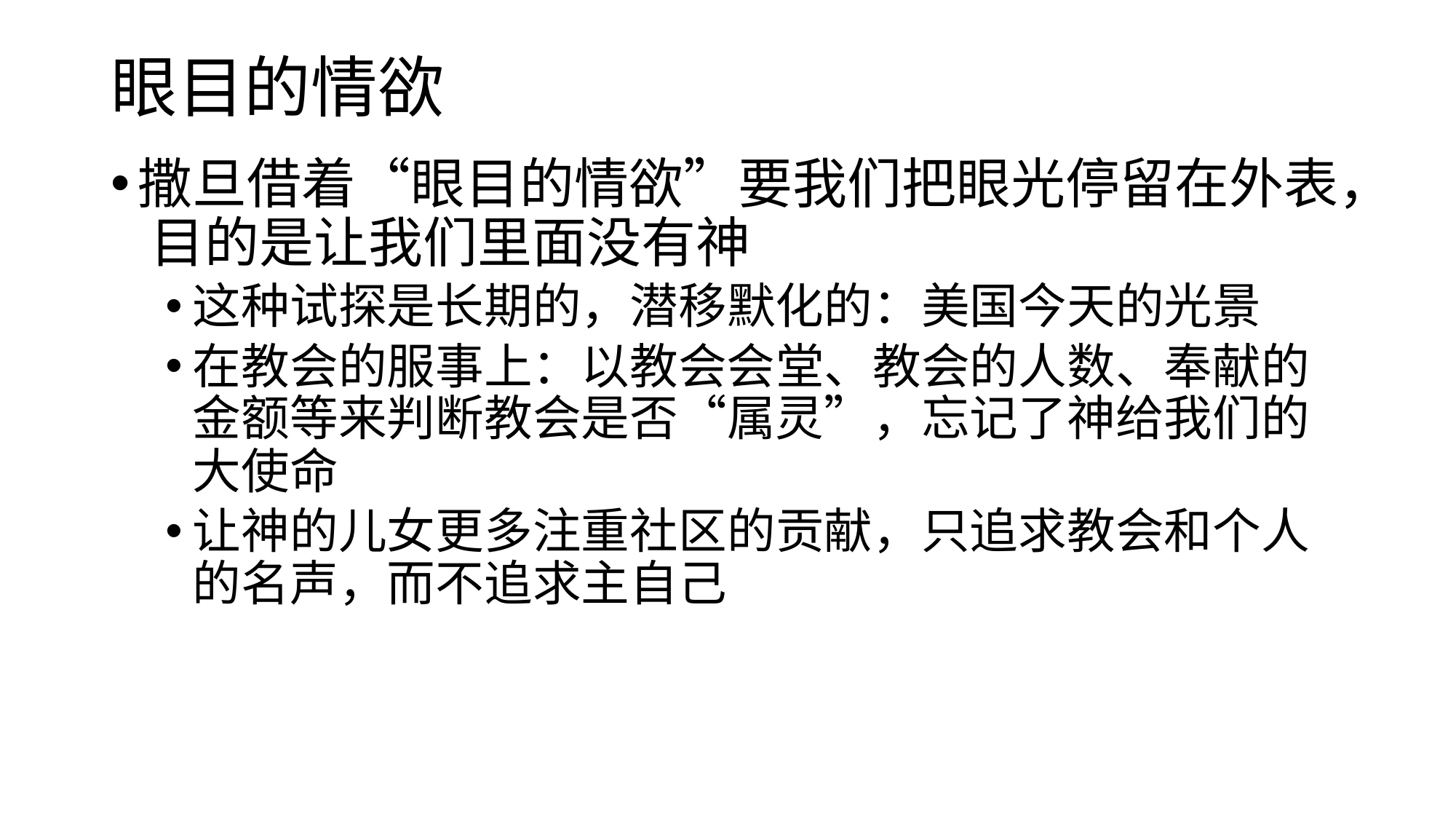

# 眼目的情欲
撒旦借着“眼目的情欲”要我们把眼光停留在外表， 目的是让我们里面没有神
这种试探是长期的，潜移默化的：美国今天的光景
在教会的服事上：以教会会堂、教会的人数、奉献的金额等来判断教会是否“属灵”，忘记了神给我们的大使命
让神的儿女更多注重社区的贡献，只追求教会和个人的名声，而不追求主自己